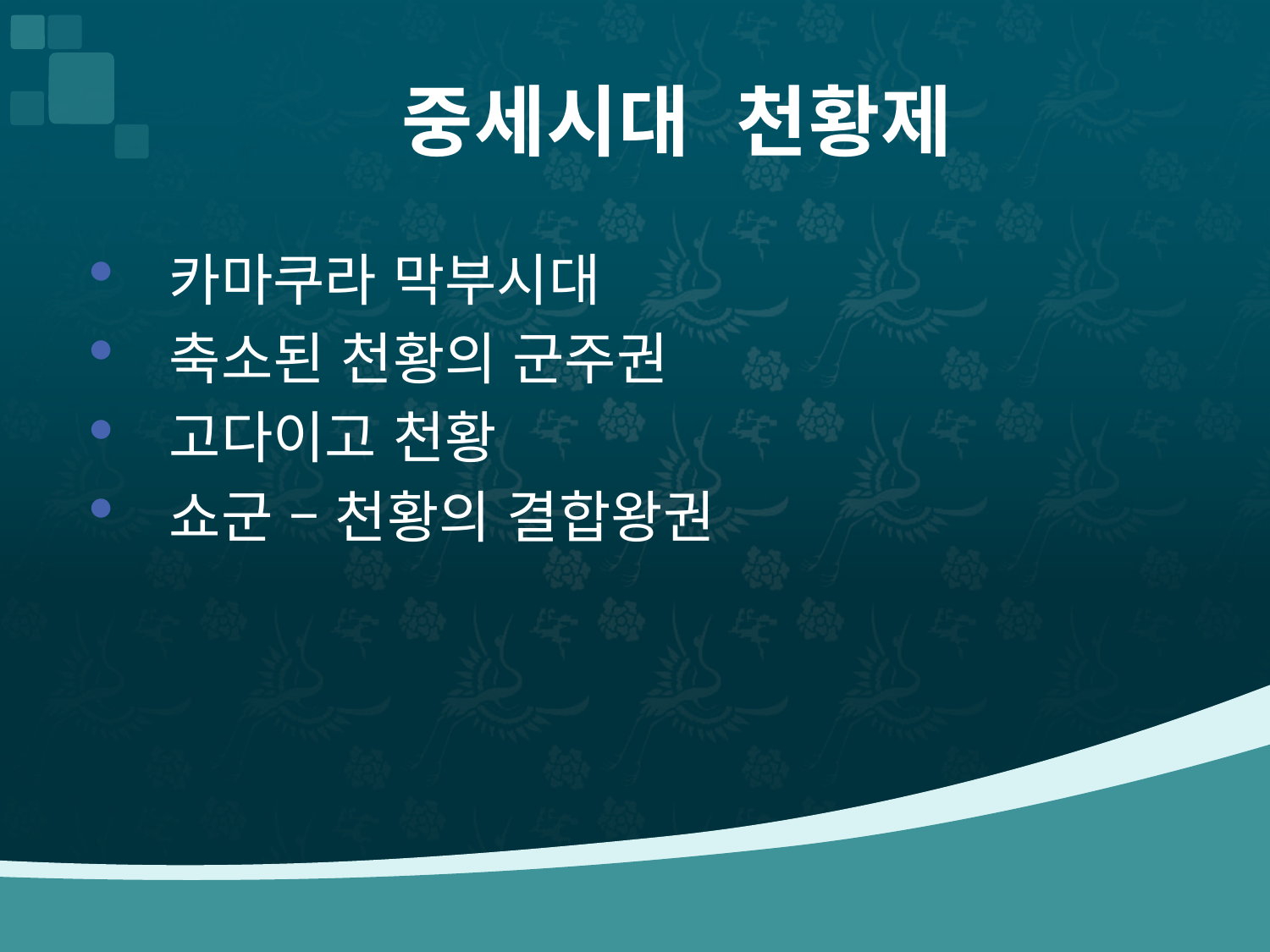

# 중세시대  천황제
 카마쿠라 막부시대
 축소된 천황의 군주권
 고다이고 천황
 쇼군 – 천황의 결합왕권